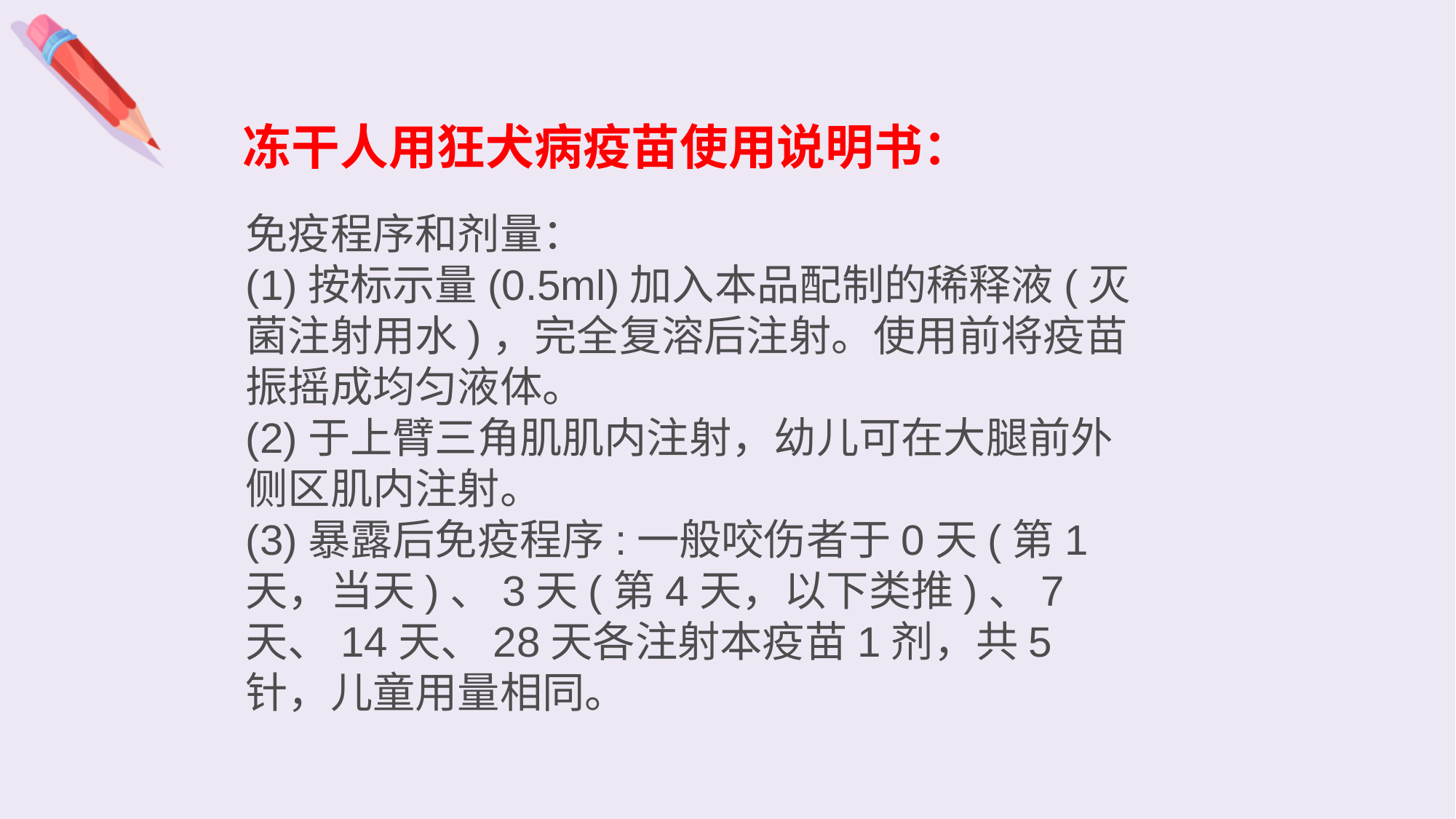

冻干人用狂犬病疫苗使用说明书：
免疫程序和剂量：
(1)按标示量(0.5ml)加入本品配制的稀释液(灭菌注射用水)，完全复溶后注射。使用前将疫苗振摇成均匀液体。
(2)于上臂三角肌肌内注射，幼儿可在大腿前外侧区肌内注射。
(3)暴露后免疫程序:一般咬伤者于0天(第1天，当天)、3天(第4天，以下类推)、7天、14天、28天各注射本疫苗1剂，共5针，儿童用量相同。